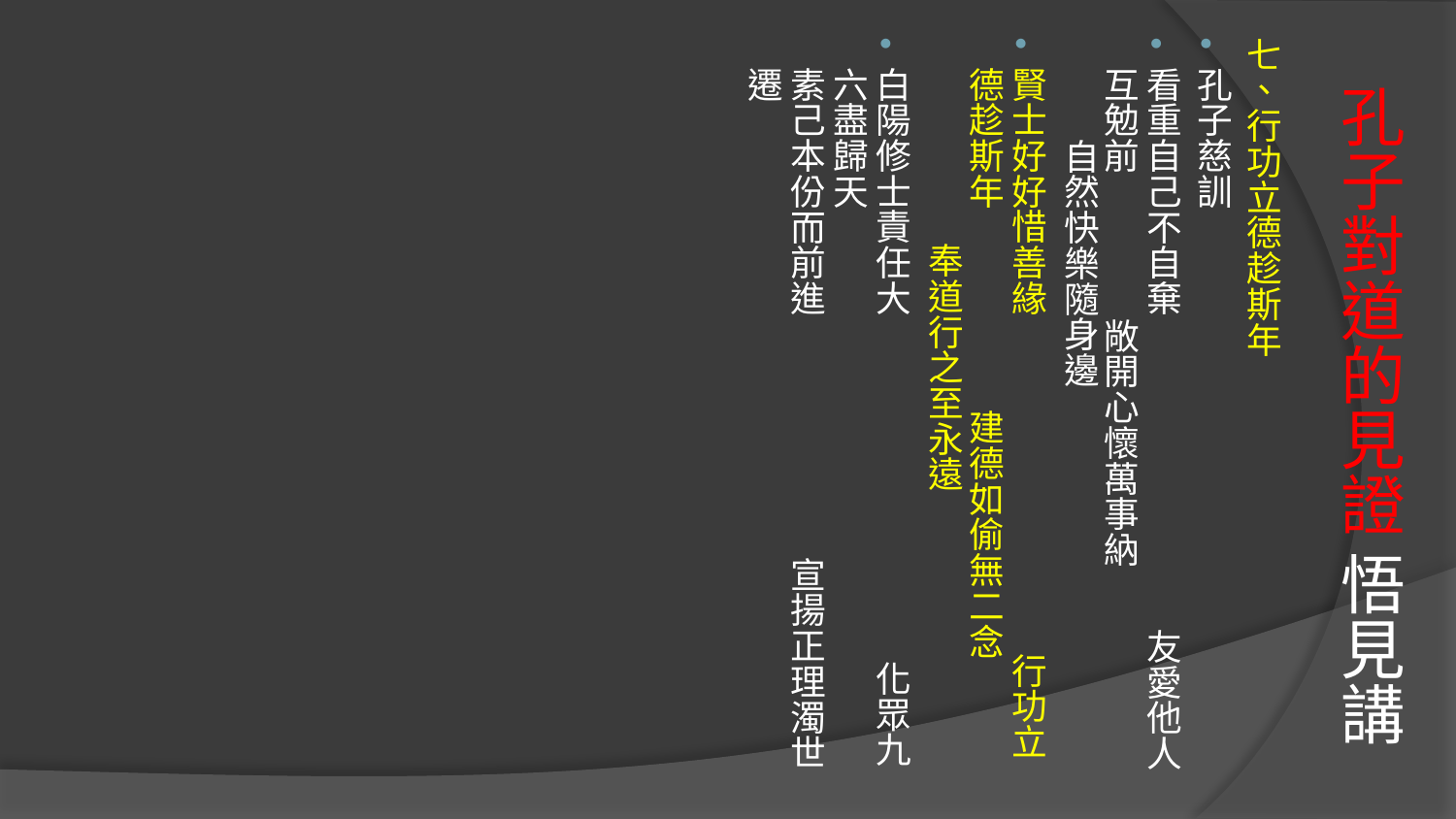

七、行功立德趁斯年
孔子慈訓
看重自己不自棄                                       友愛他人互勉前                  敞開心懷萬事納                                     自然快樂隨身邊
賢士好好惜善緣                                          行功立德趁斯年                         建德如偷無二念                                      奉道行之至永遠
白陽修士責任大                                           化眾九六盡歸天
素己本份而前進                              宣揚正理濁世遷

# 孔子對道的見證 悟見講